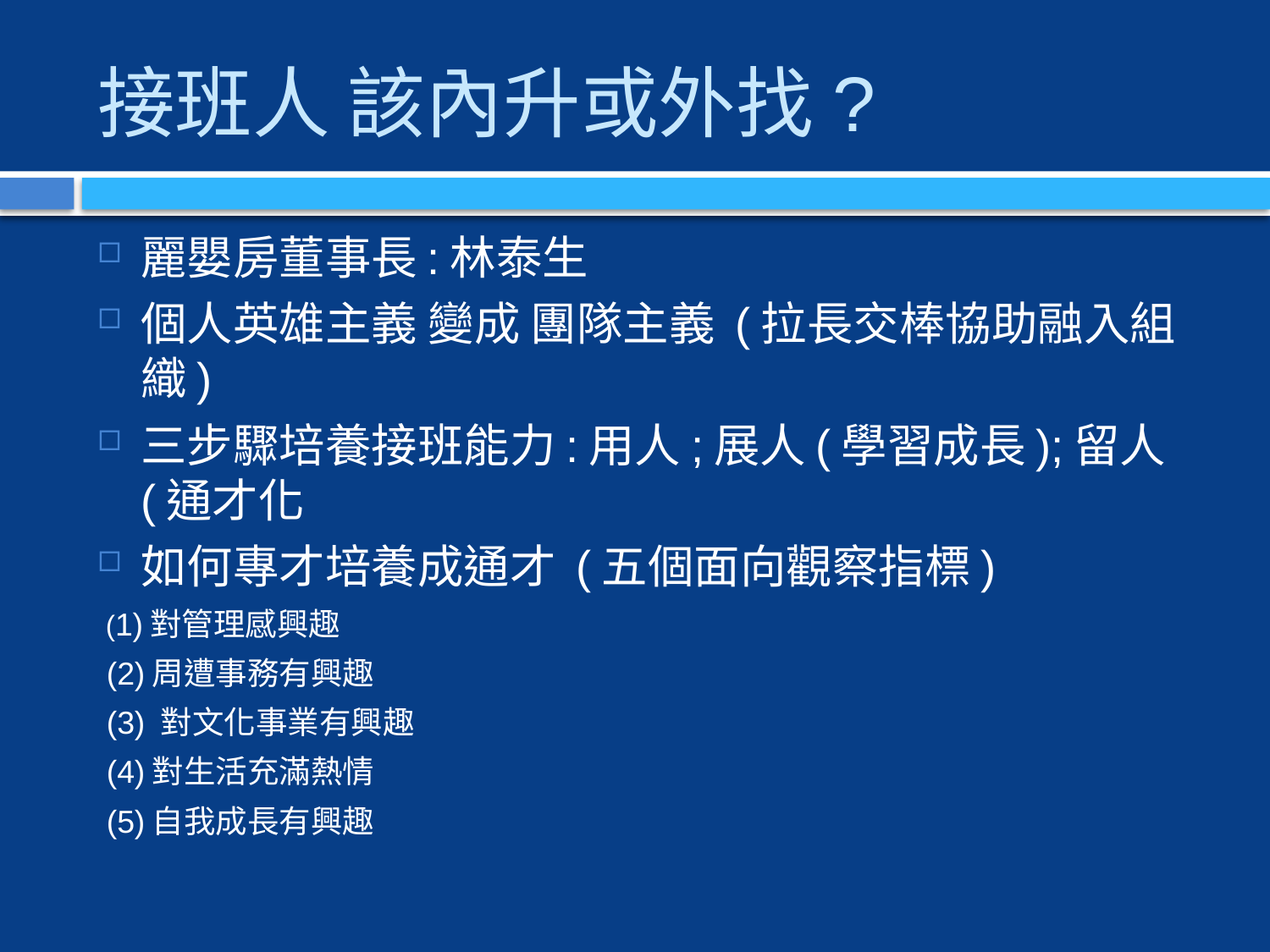

# 接班人 該內升或外找?
麗嬰房董事長:林泰生
個人英雄主義 變成 團隊主義 (拉長交棒協助融入組織)
三步驟培養接班能力:用人;展人(學習成長);留人(通才化
如何專才培養成通才 (五個面向觀察指標)
 (1)對管理感興趣
 (2)周遭事務有興趣
 (3) 對文化事業有興趣
 (4)對生活充滿熱情
 (5)自我成長有興趣